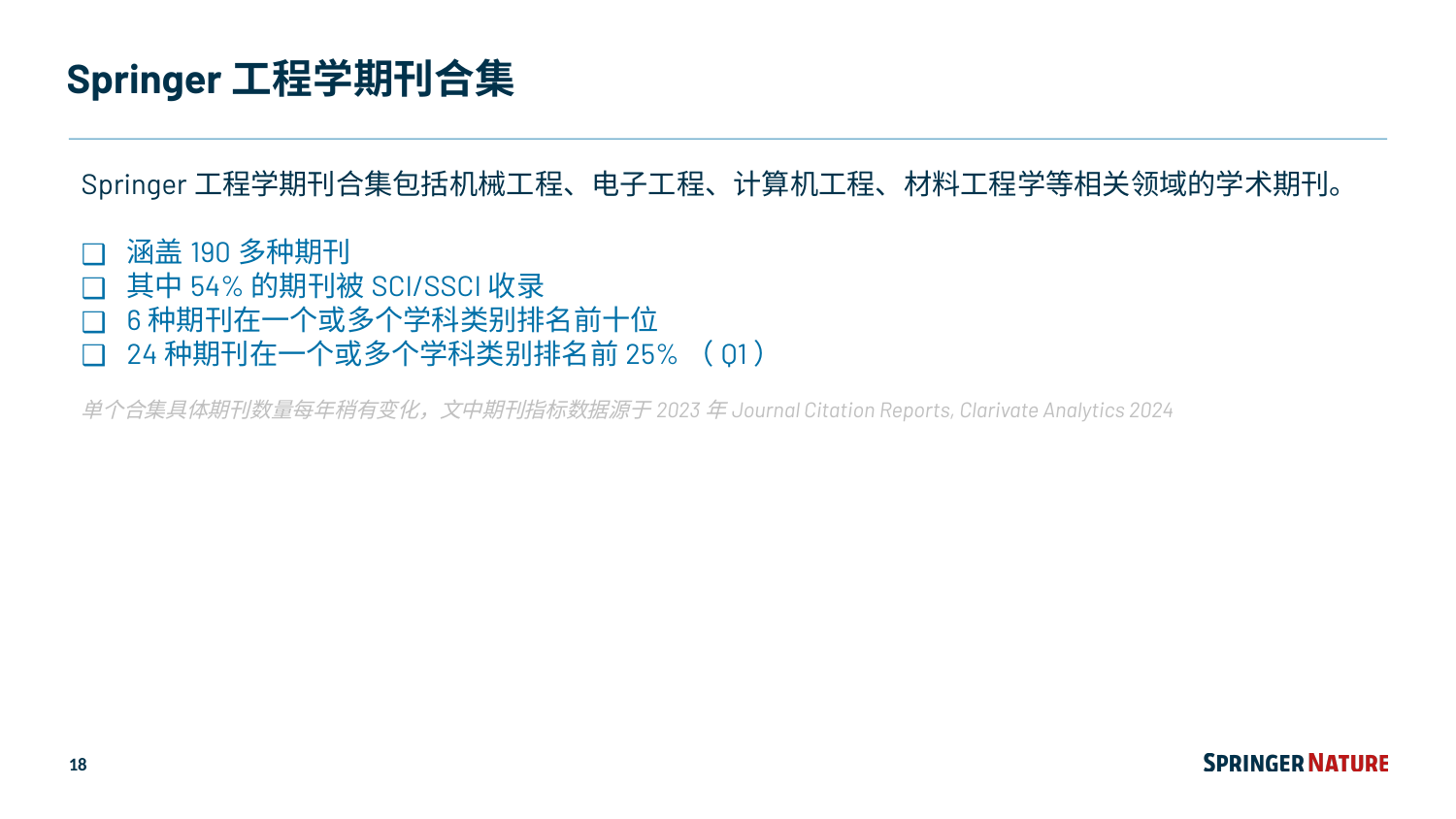

# Springer工程学期刊合集
Springer工程学期刊合集包括机械工程、电子工程、计算机工程、材料工程学等相关领域的学术期刊。

涵盖190多种期刊
其中54%的期刊被SCI/SSCI收录
6种期刊在一个或多个学科类别排名前十位
24种期刊在一个或多个学科类别排名前25%（Q1）

单个合集具体期刊数量每年稍有变化，文中期刊指标数据源于2023年Journal Citation Reports, Clarivate Analytics 2024